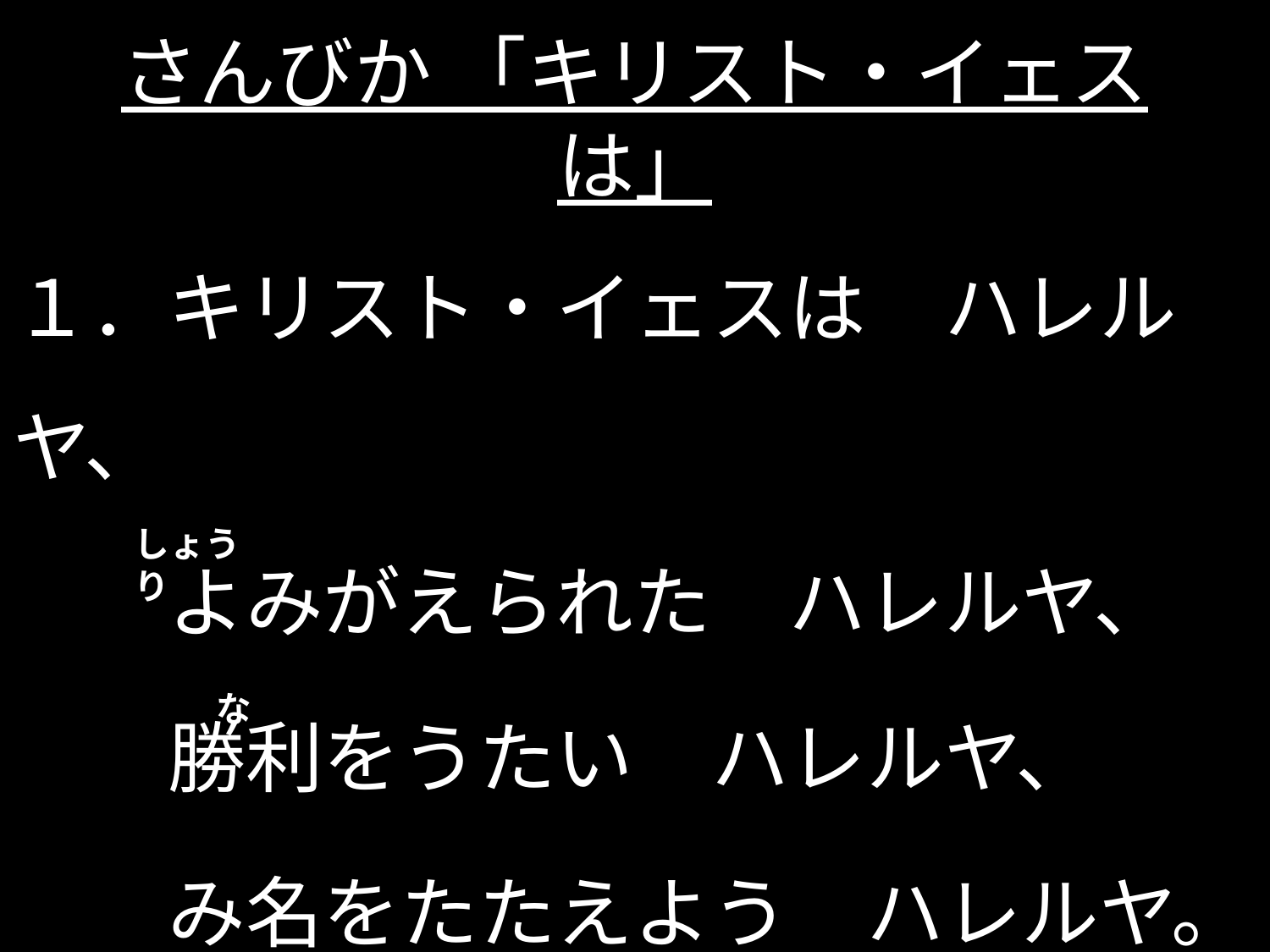

# さんびか 「キリスト・イェスは」
１．キリスト・イェスは　ハレルヤ、
　　よみがえられた　ハレルヤ、
　　勝利をうたい　ハレルヤ、
　　み名をたたえよう　ハレルヤ。
しょう り
な